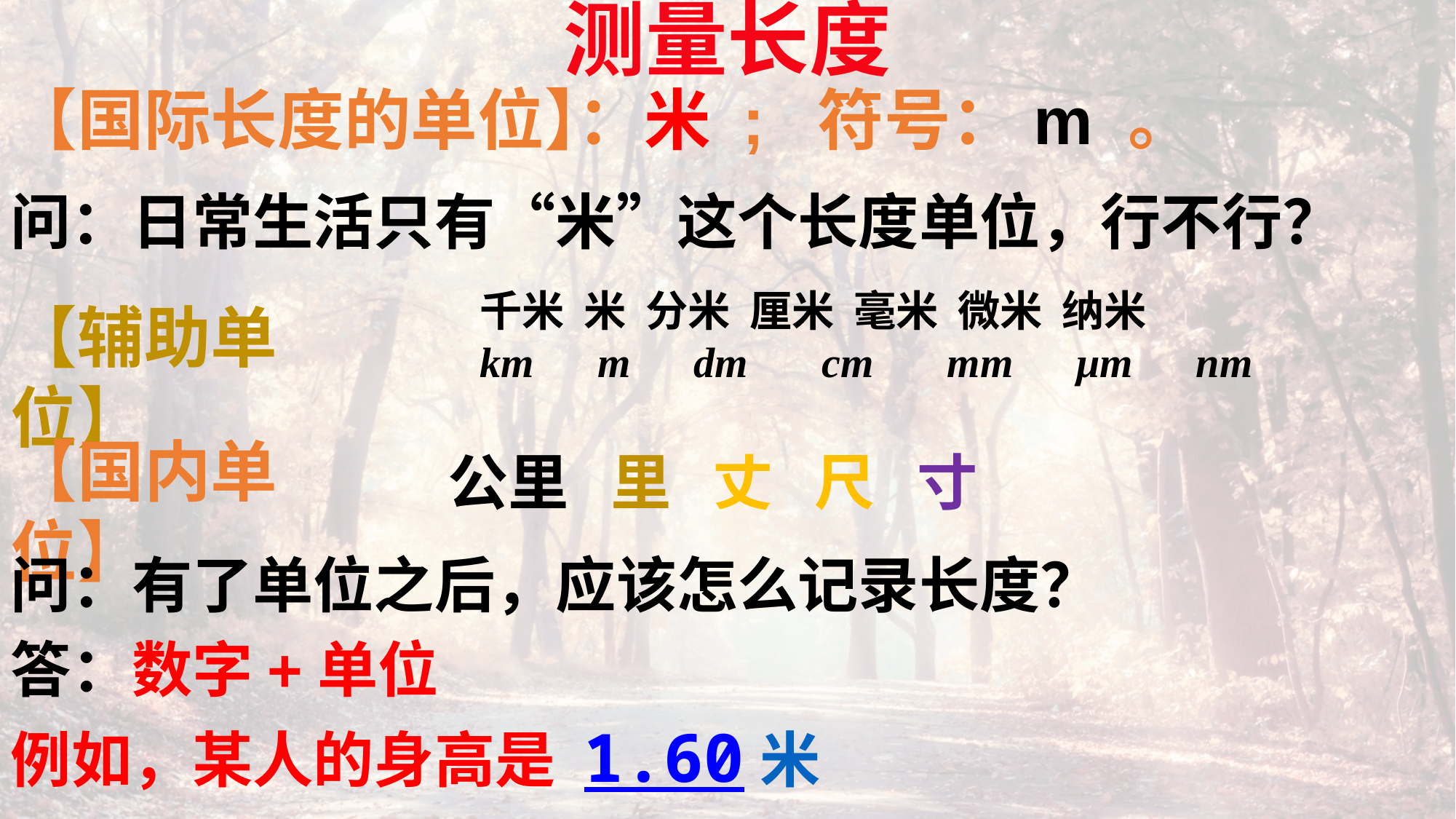

测量长度
【国际长度的单位】
：米 ;  符号：m 。
问：日常生活只有“米”这个长度单位，行不行？
千米  米  分米  厘米  毫米  微米  纳米
km      m      dm       cm       mm      μm      nm
【辅助单位】
【国内单位】
公里   里   丈   尺   寸
问：有了单位之后，应该怎么记录长度？
答：数字+单位
例如，某人的身高是 1.60米